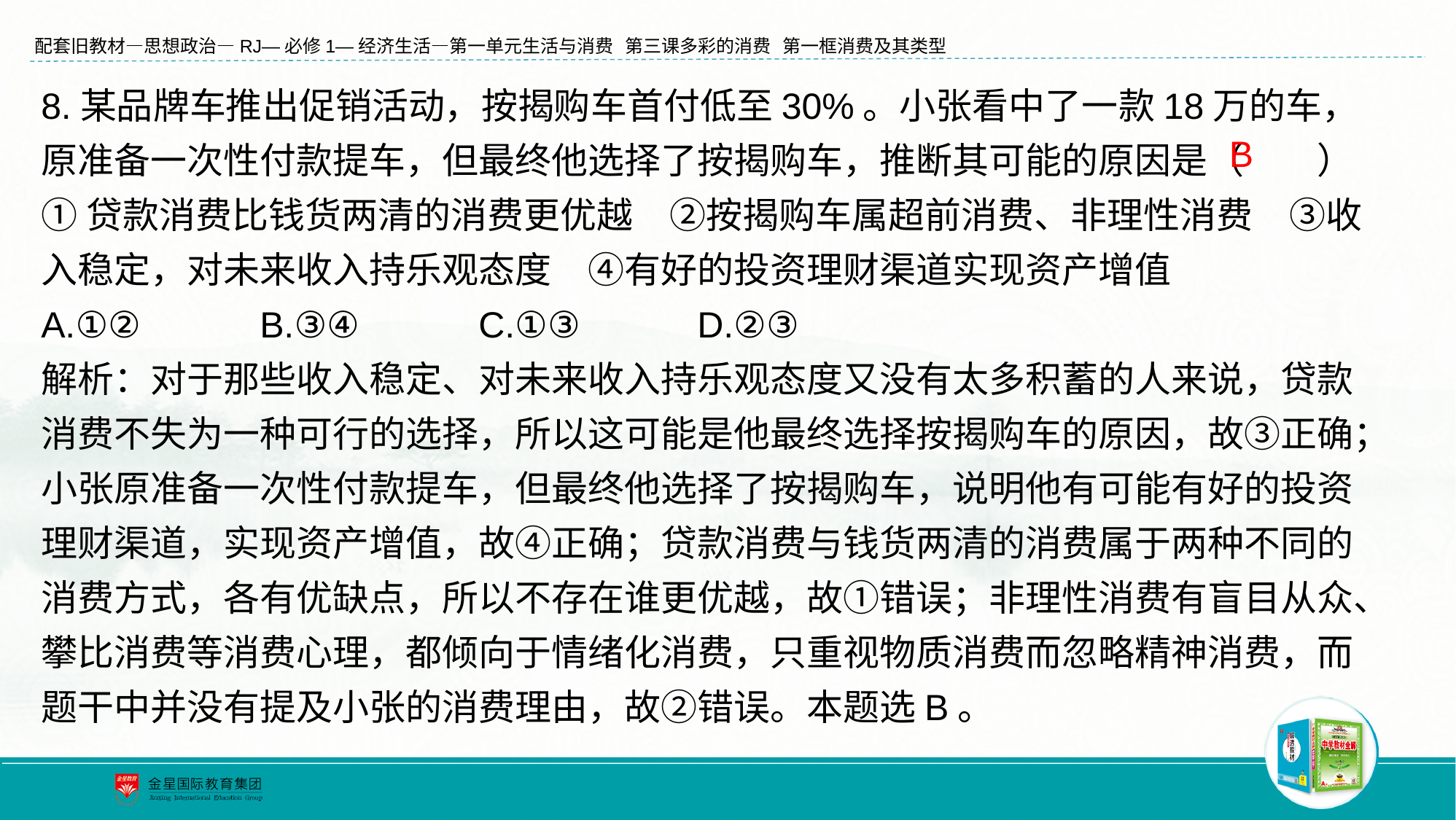

8.某品牌车推出促销活动，按揭购车首付低至30%。小张看中了一款18万的车，原准备一次性付款提车，但最终他选择了按揭购车，推断其可能的原因是（　　）
①贷款消费比钱货两清的消费更优越　②按揭购车属超前消费、非理性消费　③收入稳定，对未来收入持乐观态度　④有好的投资理财渠道实现资产增值
A.①②		B.③④		C.①③		D.②③
解析：对于那些收入稳定、对未来收入持乐观态度又没有太多积蓄的人来说，贷款消费不失为一种可行的选择，所以这可能是他最终选择按揭购车的原因，故③正确；小张原准备一次性付款提车，但最终他选择了按揭购车，说明他有可能有好的投资理财渠道，实现资产增值，故④正确；贷款消费与钱货两清的消费属于两种不同的消费方式，各有优缺点，所以不存在谁更优越，故①错误；非理性消费有盲目从众、攀比消费等消费心理，都倾向于情绪化消费，只重视物质消费而忽略精神消费，而题干中并没有提及小张的消费理由，故②错误。本题选B。
B